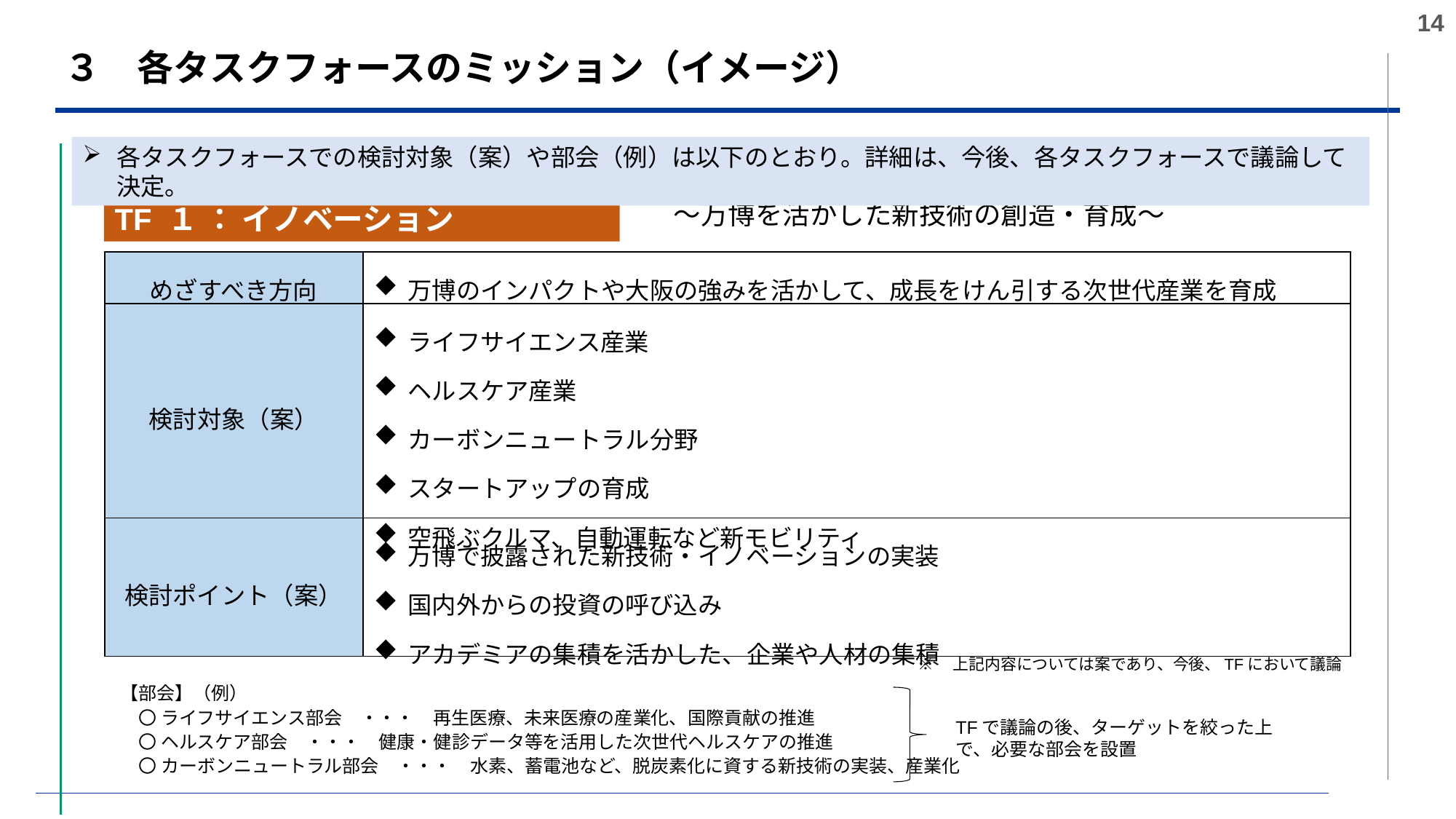

14
３　各タスクフォースのミッション（イメージ）
各タスクフォースでの検討対象（案）や部会（例）は以下のとおり。詳細は、今後、各タスクフォースで議論して決定。
～万博を活かした新技術の創造・育成～
TF １ ： イノベーション
| めざすべき方向 | 万博のインパクトや大阪の強みを活かして、成長をけん引する次世代産業を育成 |
| --- | --- |
| 検討対象（案） | ライフサイエンス産業 ヘルスケア産業 カーボンニュートラル分野 スタートアップの育成 空飛ぶクルマ、自動運転など新モビリティ |
| 検討ポイント（案） | 万博で披露された新技術・イノベーションの実装 国内外からの投資の呼び込み アカデミアの集積を活かした、企業や人材の集積 |
※　上記内容については案であり、今後、TFにおいて議論
【部会】（例）
　〇 ライフサイエンス部会　・・・　再生医療、未来医療の産業化、国際貢献の推進
　〇 ヘルスケア部会　・・・　健康・健診データ等を活用した次世代ヘルスケアの推進
　〇 カーボンニュートラル部会　・・・　水素、蓄電池など、脱炭素化に資する新技術の実装、産業化

TFで議論の後、ターゲットを絞った上で、必要な部会を設置